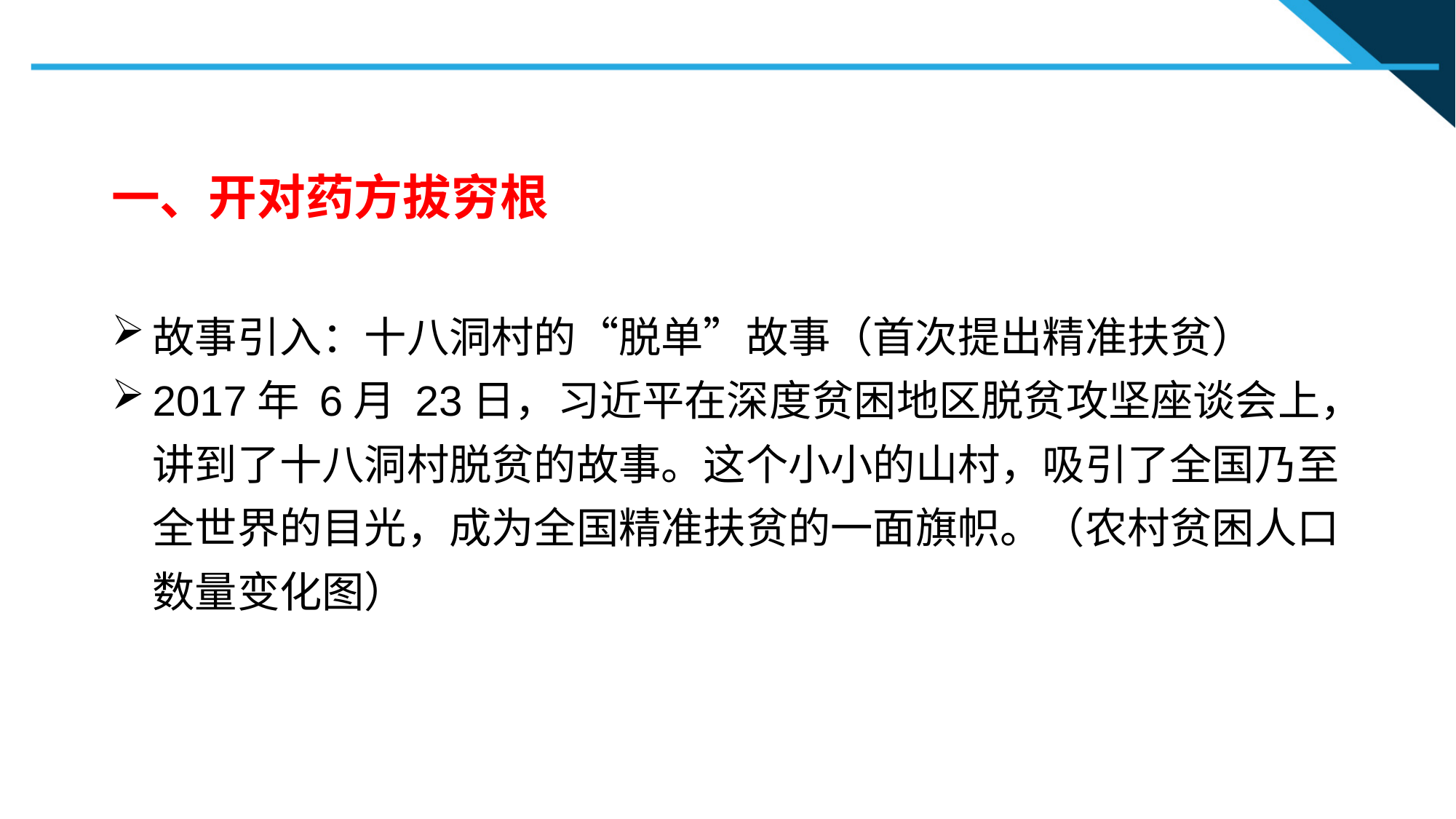

一、开对药方拔穷根

故事引入：十八洞村的“脱单”故事（首次提出精准扶贫）
2017年 6月 23日，习近平在深度贫困地区脱贫攻坚座谈会上，讲到了十八洞村脱贫的故事。这个小小的山村，吸引了全国乃至全世界的目光，成为全国精准扶贫的一面旗帜。（农村贫困人口数量变化图）